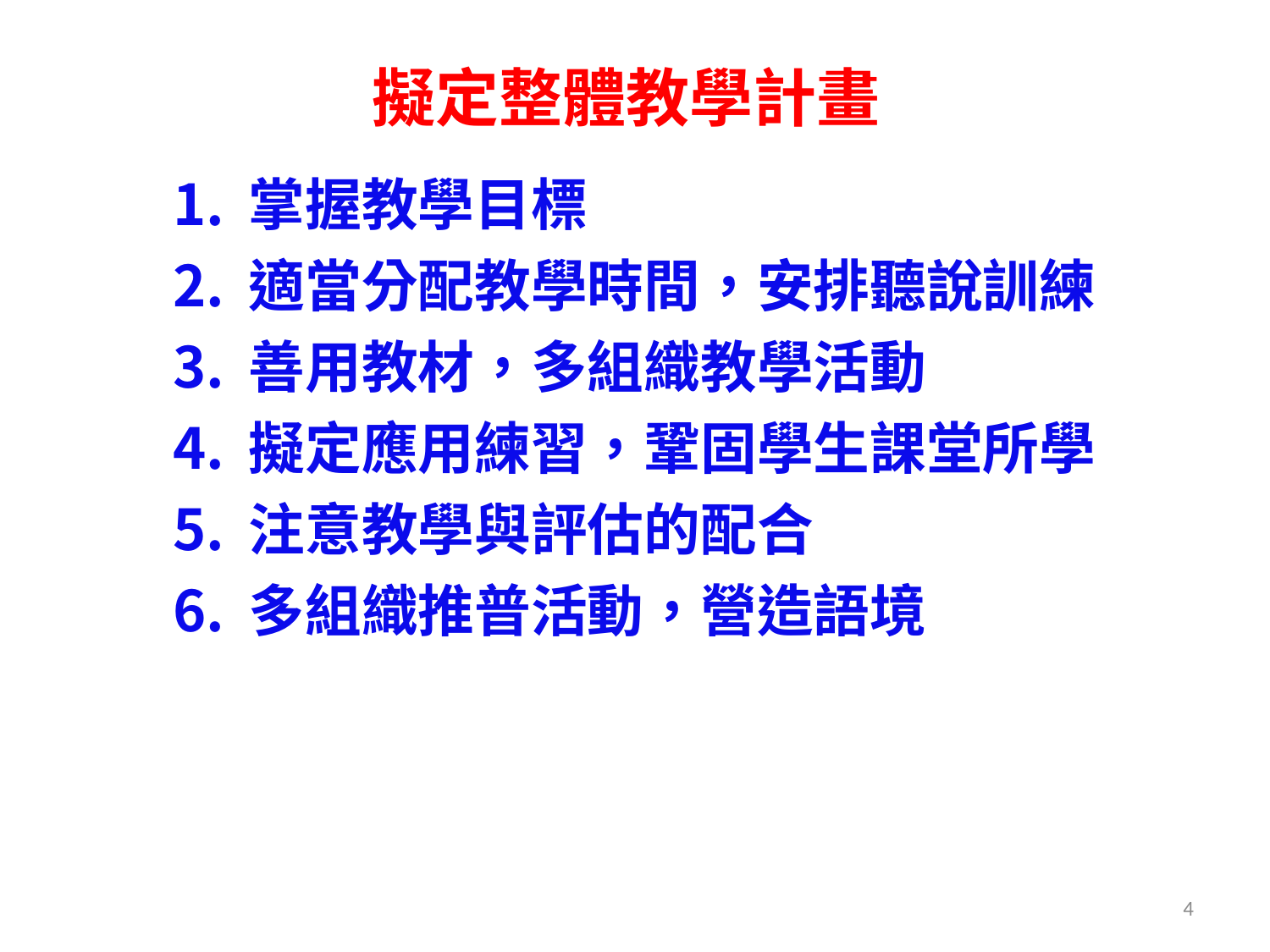

擬定整體教學計畫
掌握教學目標
適當分配教學時間，安排聽說訓練
善用教材，多組織教學活動
擬定應用練習，鞏固學生課堂所學
注意教學與評估的配合
多組織推普活動，營造語境
4